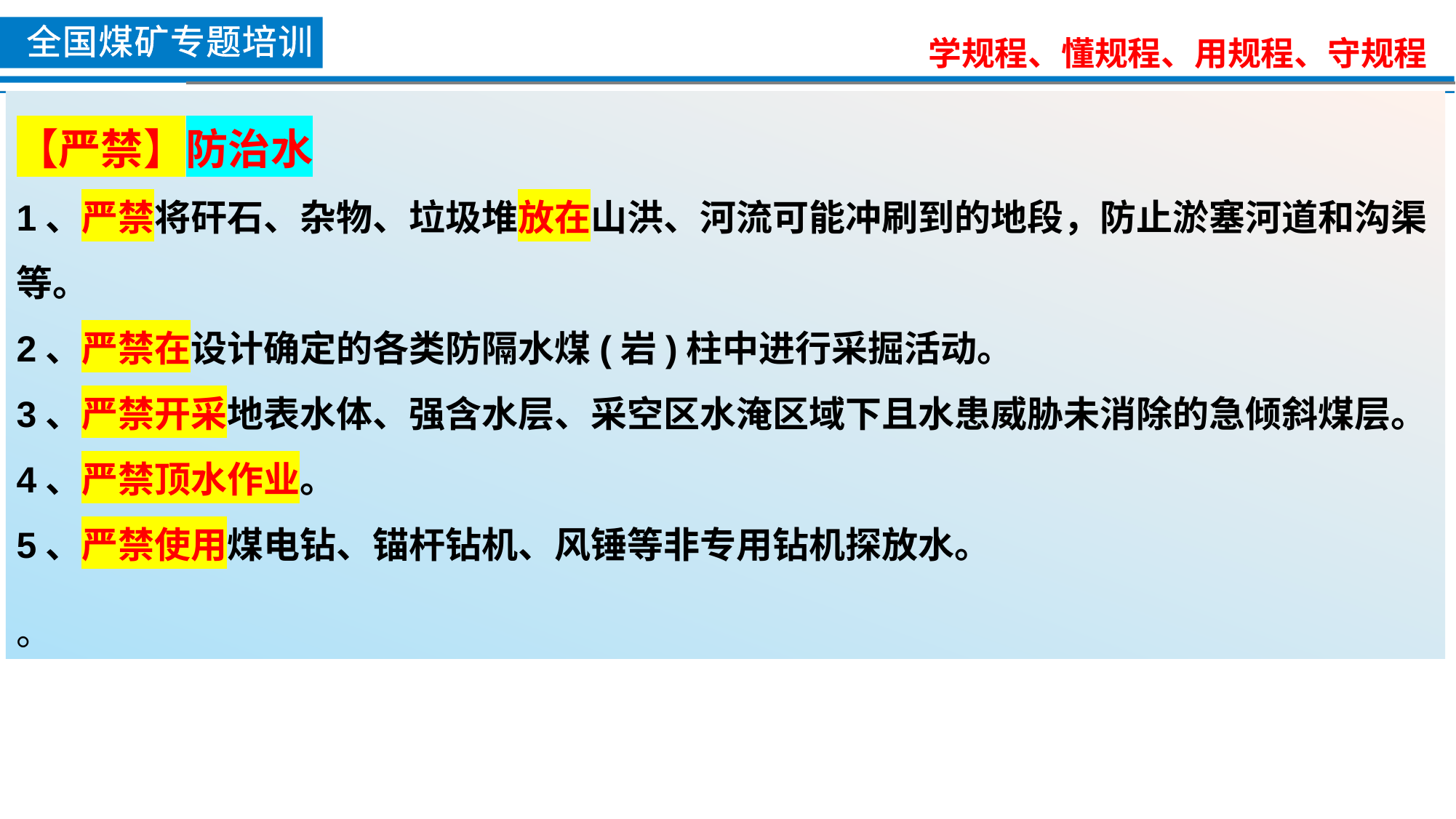

【严禁】防治水
1、严禁将矸石、杂物、垃圾堆放在山洪、河流可能冲刷到的地段，防止淤塞河道和沟渠等。
2、严禁在设计确定的各类防隔水煤(岩)柱中进行采掘活动。
3、严禁开采地表水体、强含水层、采空区水淹区域下且水患威胁未消除的急倾斜煤层。
4、严禁顶水作业。
5、严禁使用煤电钻、锚杆钻机、风锤等非专用钻机探放水。

。